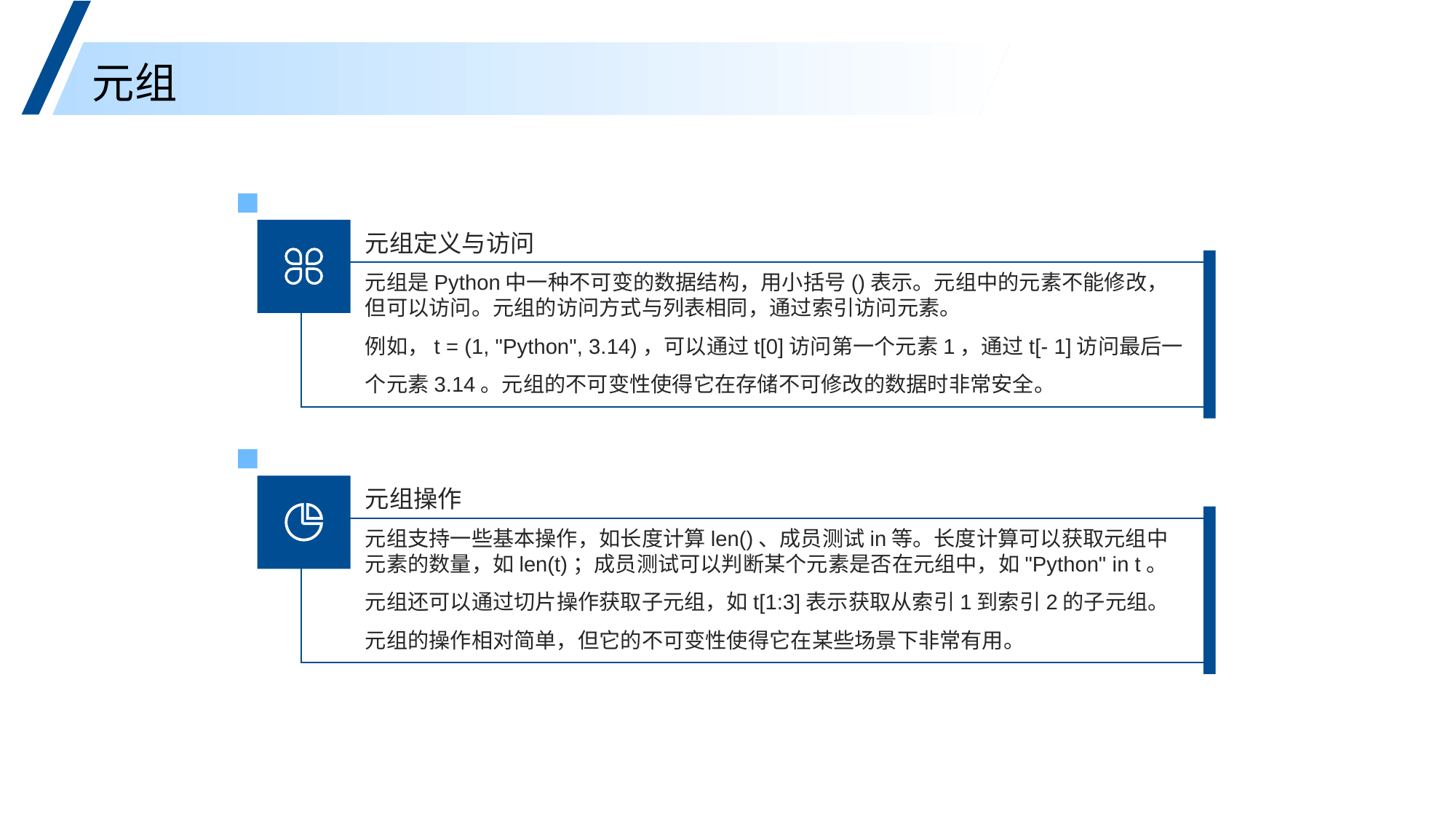

元组

元组定义与访问

元组是Python中一种不可变的数据结构，用小括号()表示。元组中的元素不能修改，但可以访问。元组的访问方式与列表相同，通过索引访问元素。
例如，t = (1, "Python", 3.14)，可以通过t[0]访问第一个元素1，通过t[- 1]访问最后一个元素3.14。元组的不可变性使得它在存储不可修改的数据时非常安全。

元组操作

元组支持一些基本操作，如长度计算len()、成员测试in等。长度计算可以获取元组中元素的数量，如len(t)；成员测试可以判断某个元素是否在元组中，如"Python" in t。
元组还可以通过切片操作获取子元组，如t[1:3]表示获取从索引1到索引2的子元组。元组的操作相对简单，但它的不可变性使得它在某些场景下非常有用。